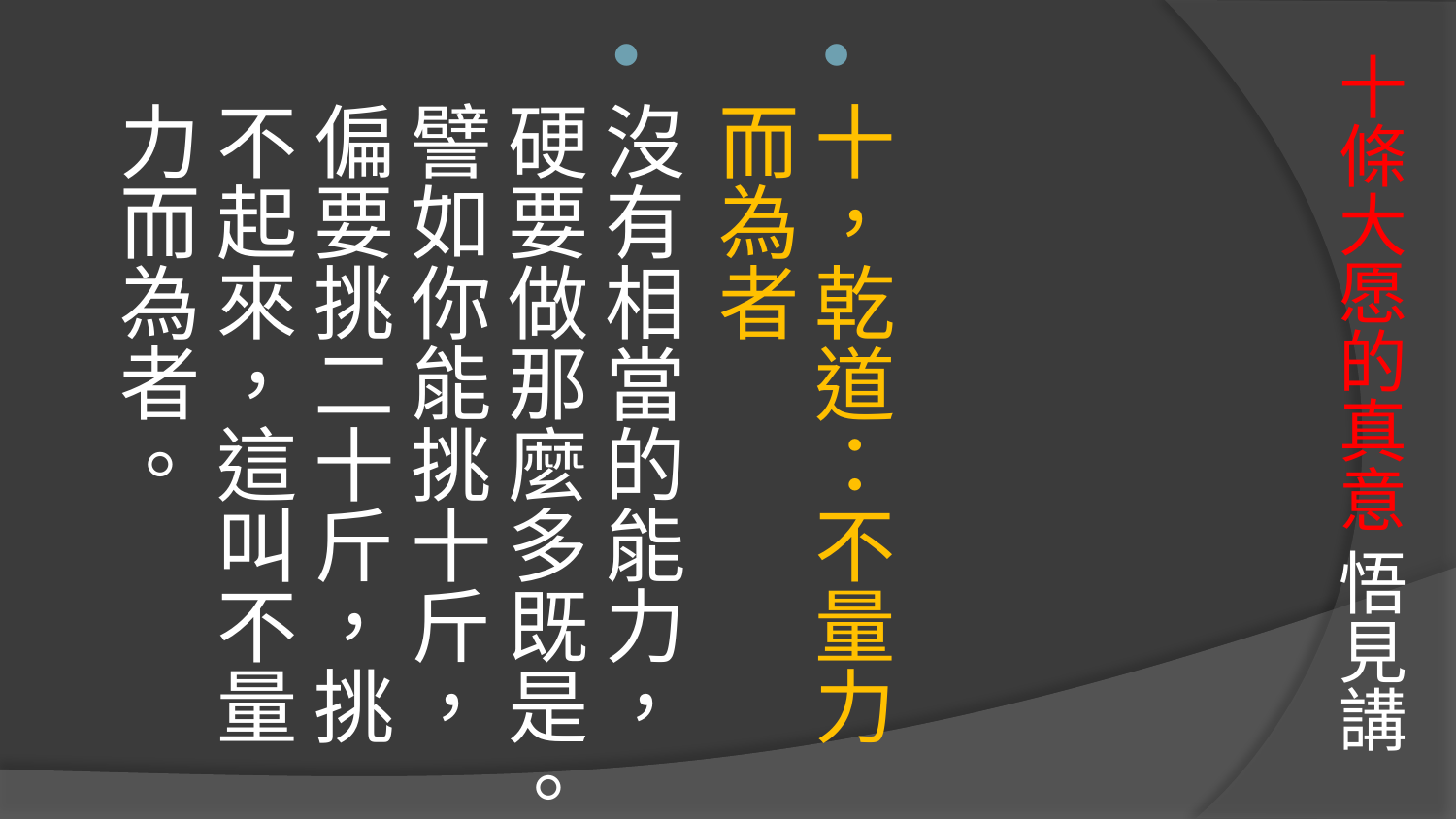

十，乾道：不量力而為者
沒有相當的能力，硬要做那麼多既是。譬如你能挑十斤，偏要挑二十斤，挑不起來，這叫不量力而為者。

# 十條大愿的真意 悟見講